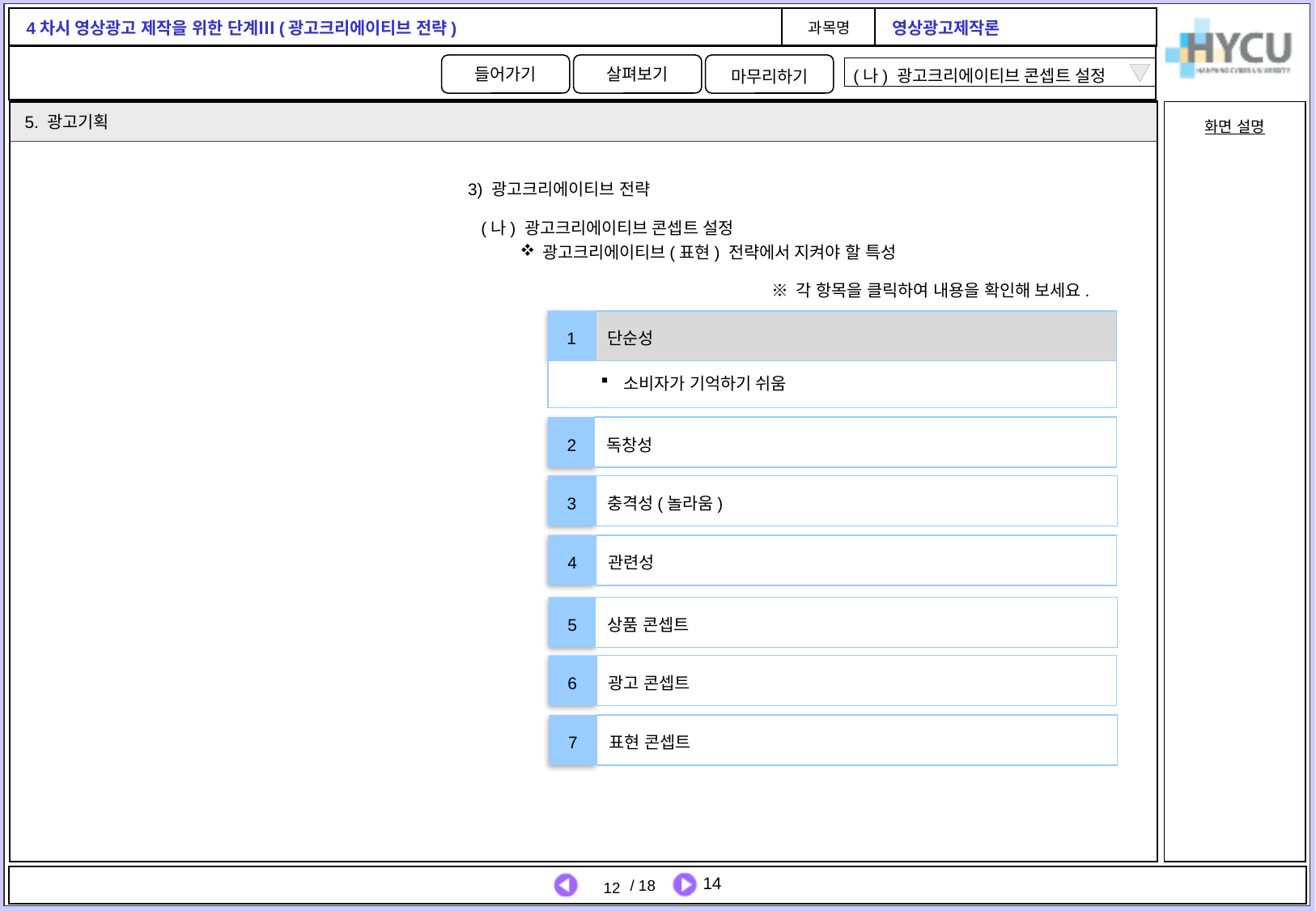

(나) 광고크리에이티브 콘셉트 설정
5. 광고기획
3) 광고크리에이티브 전략
  (나) 광고크리에이티브 콘셉트 설정
광고크리에이티브(표현) 전략에서 지켜야 할 특성
※ 각 항목을 클릭하여 내용을 확인해 보세요.
1
단순성

소비자가 기억하기 쉬움
독창성
2
3
충격성(놀라움)
4
관련성
상품 콘셉트
5
6
광고 콘셉트
7
표현 콘셉트
12